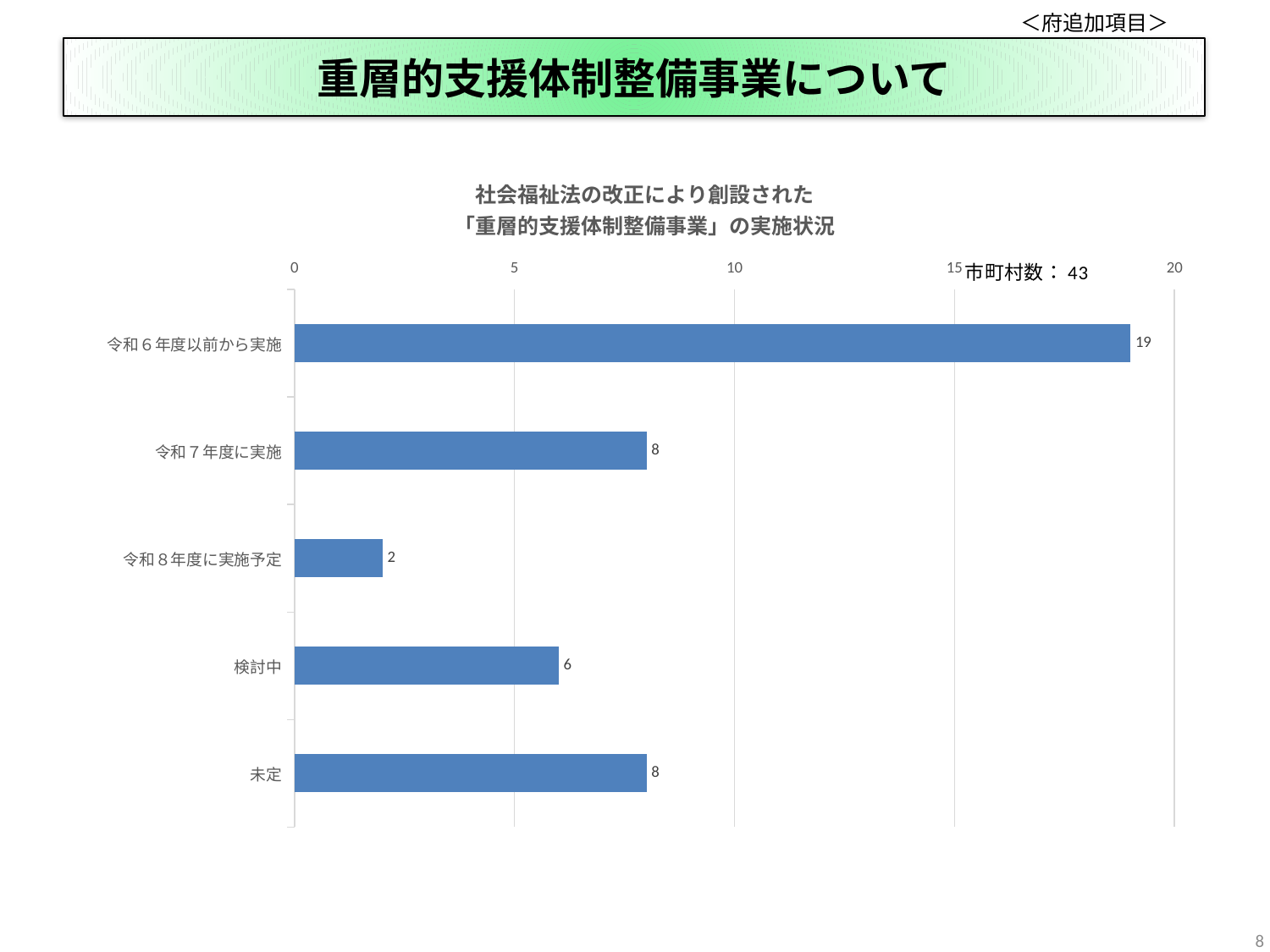

＜府追加項目＞
# 重層的支援体制整備事業について

### Chart: 社会福祉法の改正により創設された
「重層的支援体制整備事業」の実施状況

| Category | 社会福祉法の改正により創設された「重層的支援体制整備事業」について、貴市町村の実施状況（予定）を教えてください。 |
|---|---|
| 令和６年度以前から実施 | 19.0 |
| 令和７年度に実施 | 8.0 |
| 令和８年度に実施予定 | 2.0 |
| 検討中 | 6.0 |
| 未定 | 8.0 |
8